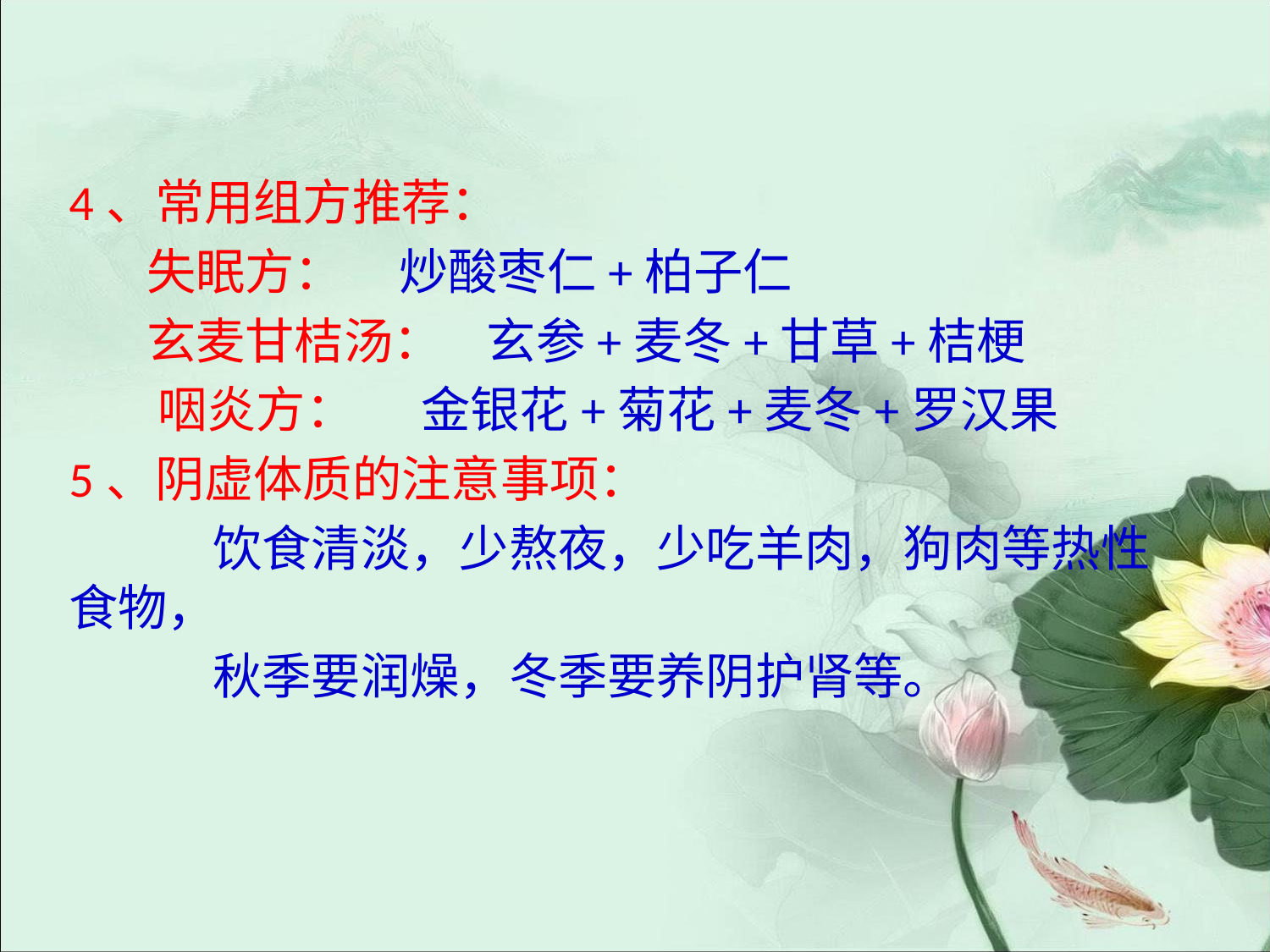

4、常用组方推荐：
      失眠方：     炒酸枣仁+柏子仁
      玄麦甘桔汤：    玄参+麦冬+甘草+桔梗
       咽炎方：      金银花+菊花+麦冬+罗汉果
5、阴虚体质的注意事项：
            饮食清淡，少熬夜，少吃羊肉，狗肉等热性食物，
            秋季要润燥，冬季要养阴护肾等。